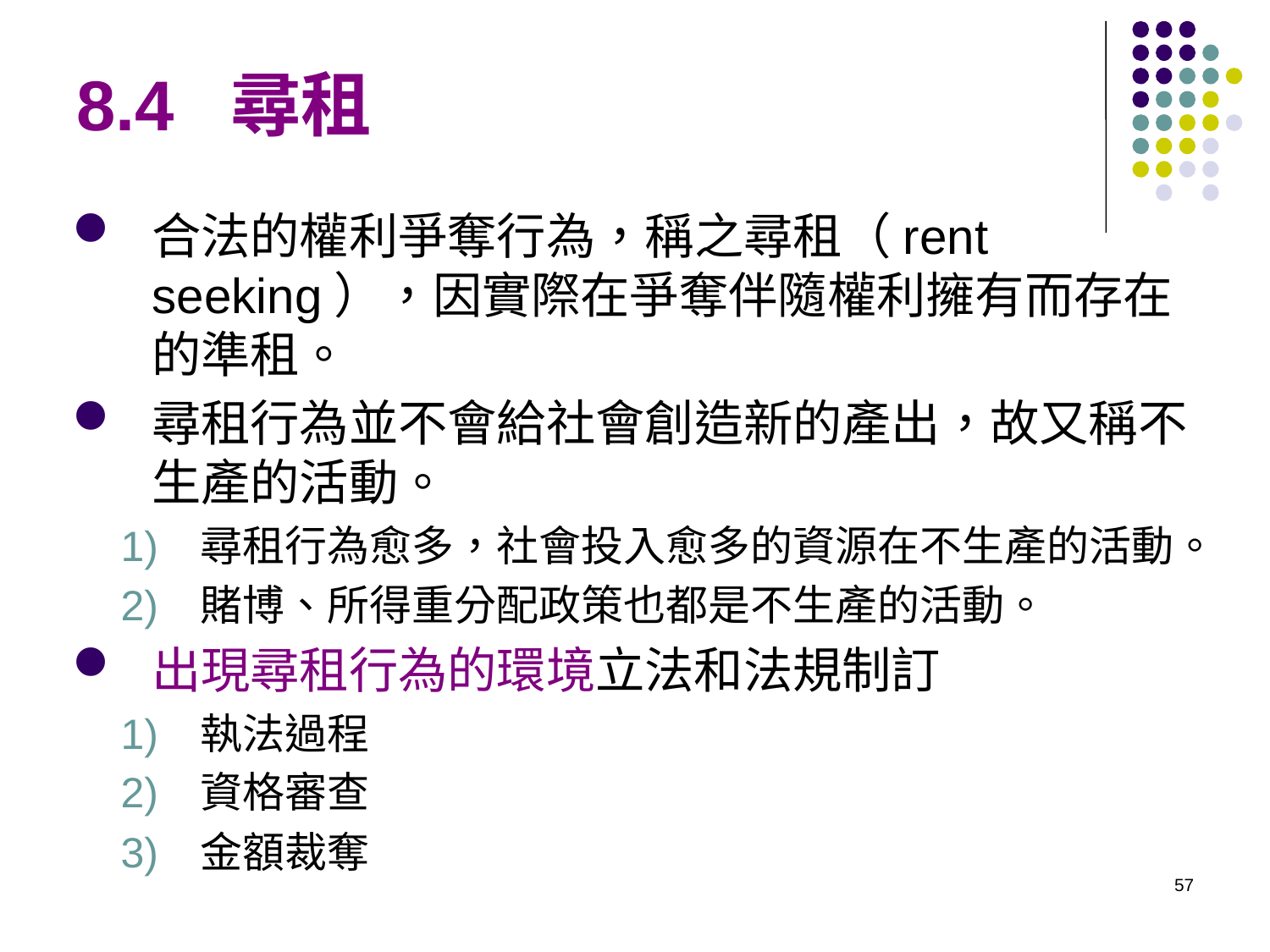

# 8.4  尋租
合法的權利爭奪行為，稱之尋租（rent seeking），因實際在爭奪伴隨權利擁有而存在的準租。
尋租行為並不會給社會創造新的產出，故又稱不生產的活動。
尋租行為愈多，社會投入愈多的資源在不生產的活動。
賭博、所得重分配政策也都是不生產的活動。
出現尋租行為的環境立法和法規制訂
執法過程
資格審查
金額裁奪

57